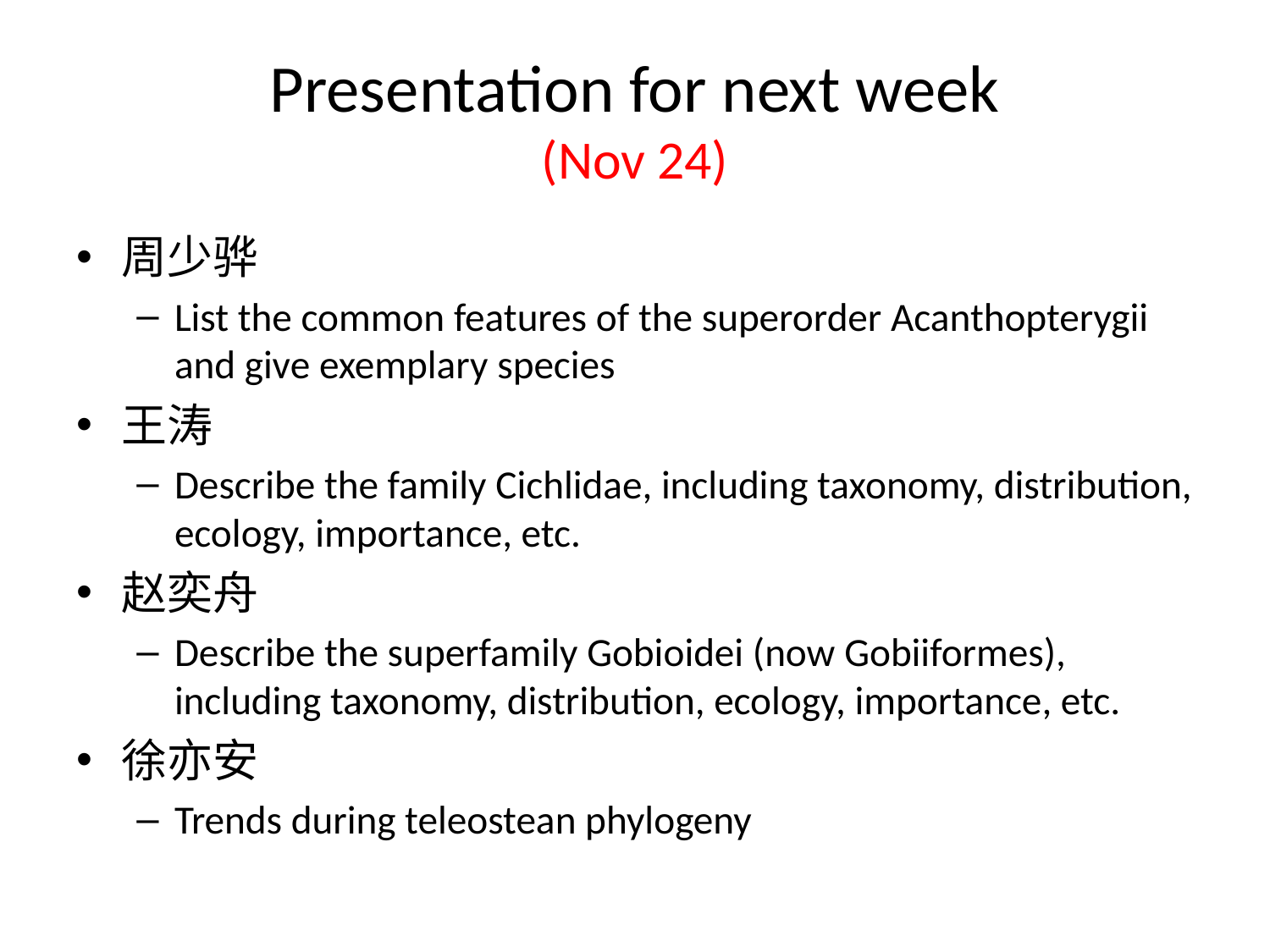

# Presentation for next week (Nov 24)
周少骅
List the common features of the superorder Acanthopterygii and give exemplary species
王涛
Describe the family Cichlidae, including taxonomy, distribution, ecology, importance, etc.
赵奕舟
Describe the superfamily Gobioidei (now Gobiiformes), including taxonomy, distribution, ecology, importance, etc.
徐亦安
Trends during teleostean phylogeny